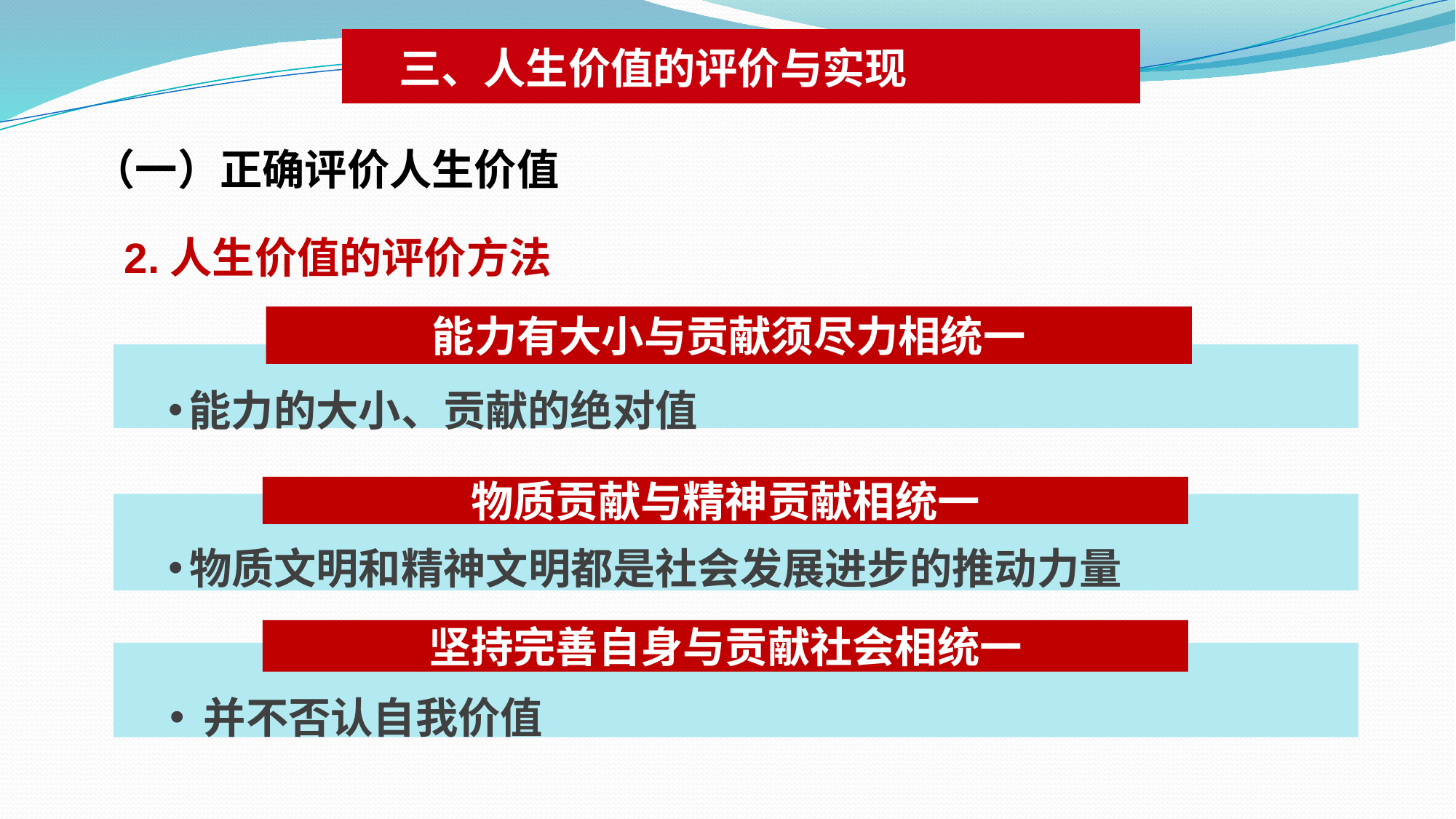

三、人生价值的评价与实现
（一）正确评价人生价值
2.人生价值的评价方法
能力有大小与贡献须尽力相统一

能力的大小、贡献的绝对值
物质贡献与精神贡献相统一

物质文明和精神文明都是社会发展进步的推动力量
坚持完善自身与贡献社会相统一

并不否认自我价值